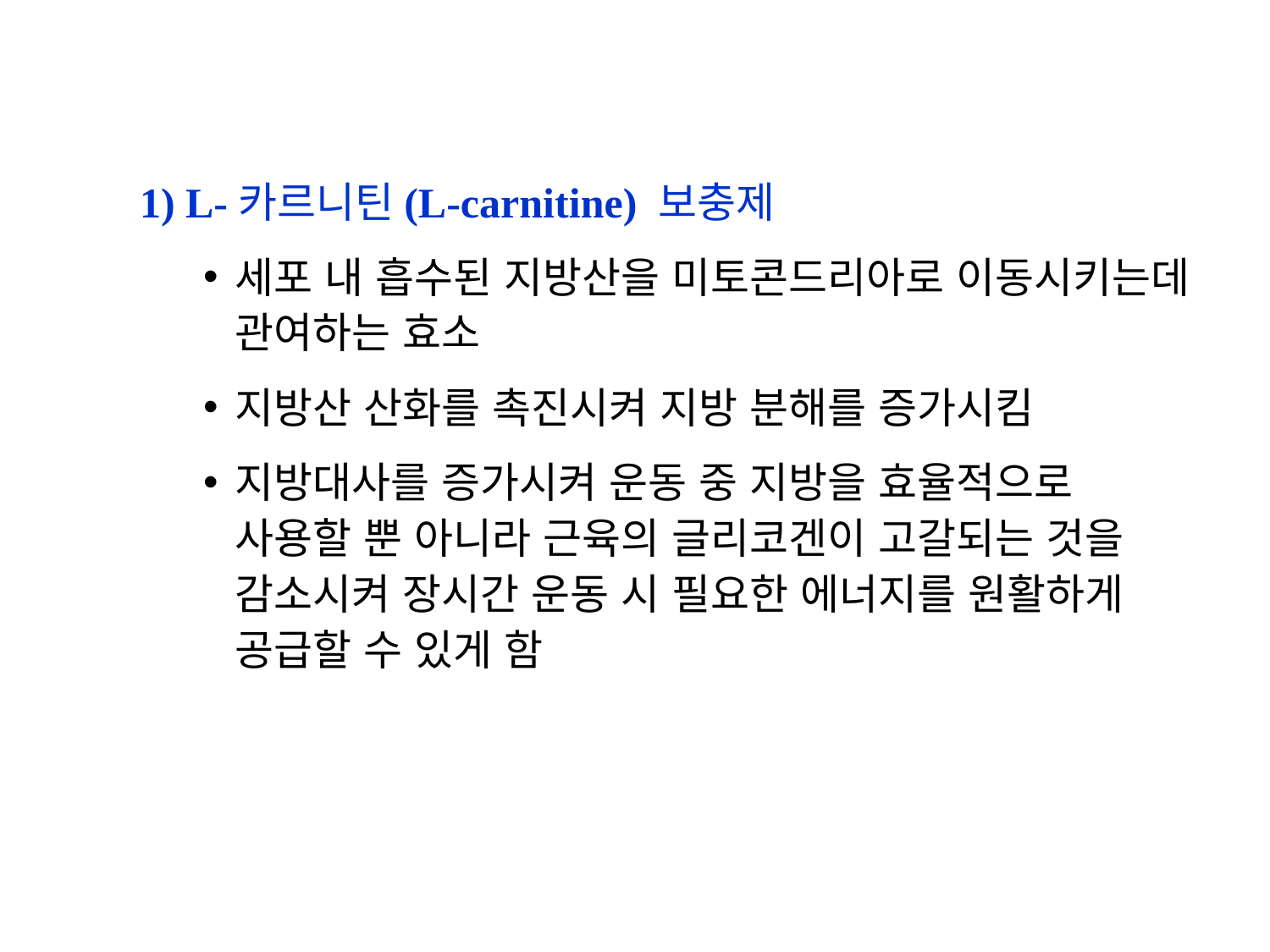

1) L-카르니틴(L-carnitine) 보충제
세포 내 흡수된 지방산을 미토콘드리아로 이동시키는데 관여하는 효소
지방산 산화를 촉진시켜 지방 분해를 증가시킴
지방대사를 증가시켜 운동 중 지방을 효율적으로 사용할 뿐 아니라 근육의 글리코겐이 고갈되는 것을 감소시켜 장시간 운동 시 필요한 에너지를 원활하게 공급할 수 있게 함